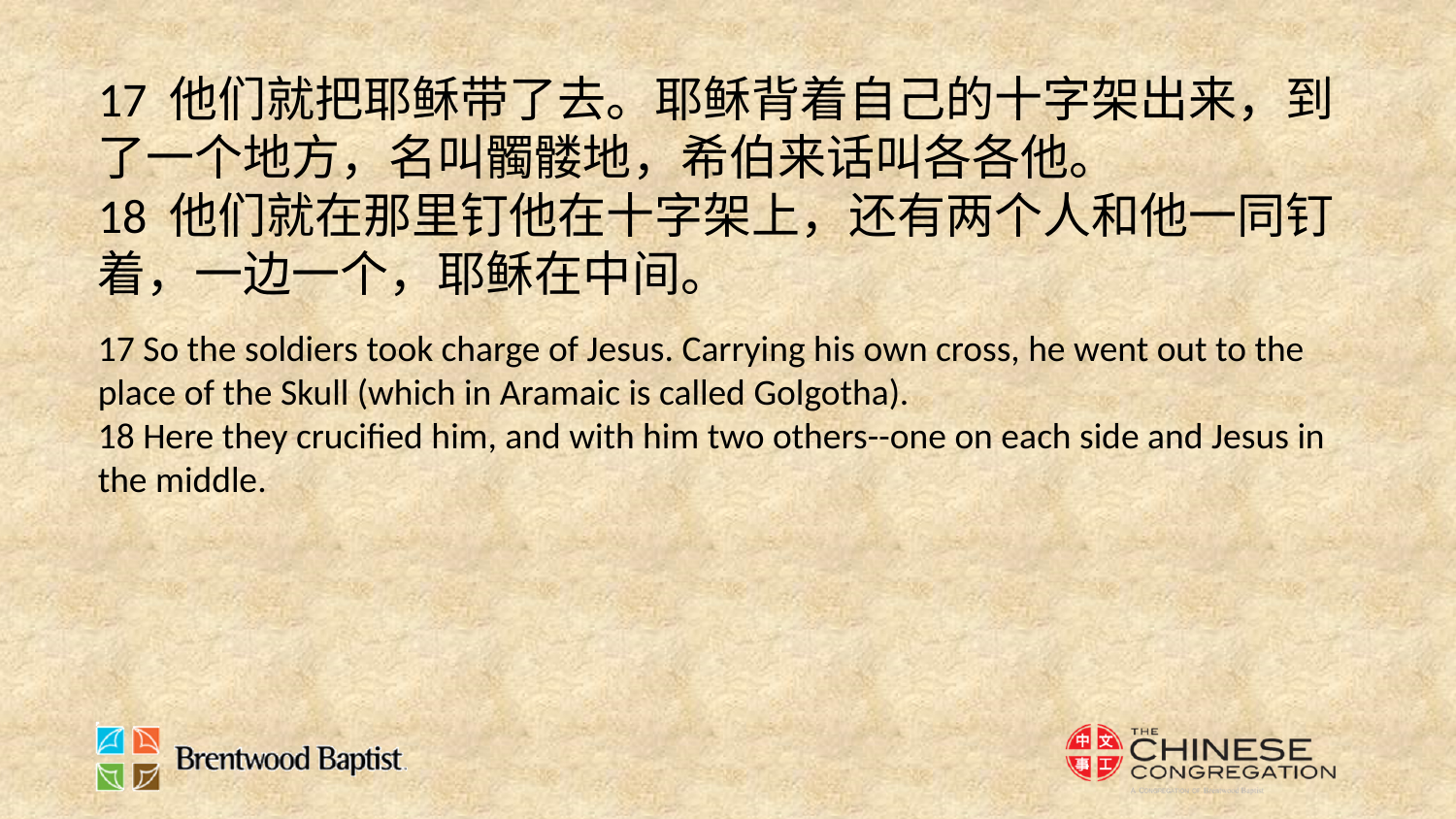

17 他们就把耶稣带了去。耶稣背着自己的十字架出来，到了一个地方，名叫髑髅地，希伯来话叫各各他。
18 他们就在那里钉他在十字架上，还有两个人和他一同钉着，一边一个，耶稣在中间。

17 So the soldiers took charge of Jesus. Carrying his own cross, he went out to the place of the Skull (which in Aramaic is called Golgotha).
18 Here they crucified him, and with him two others--one on each side and Jesus in the middle.